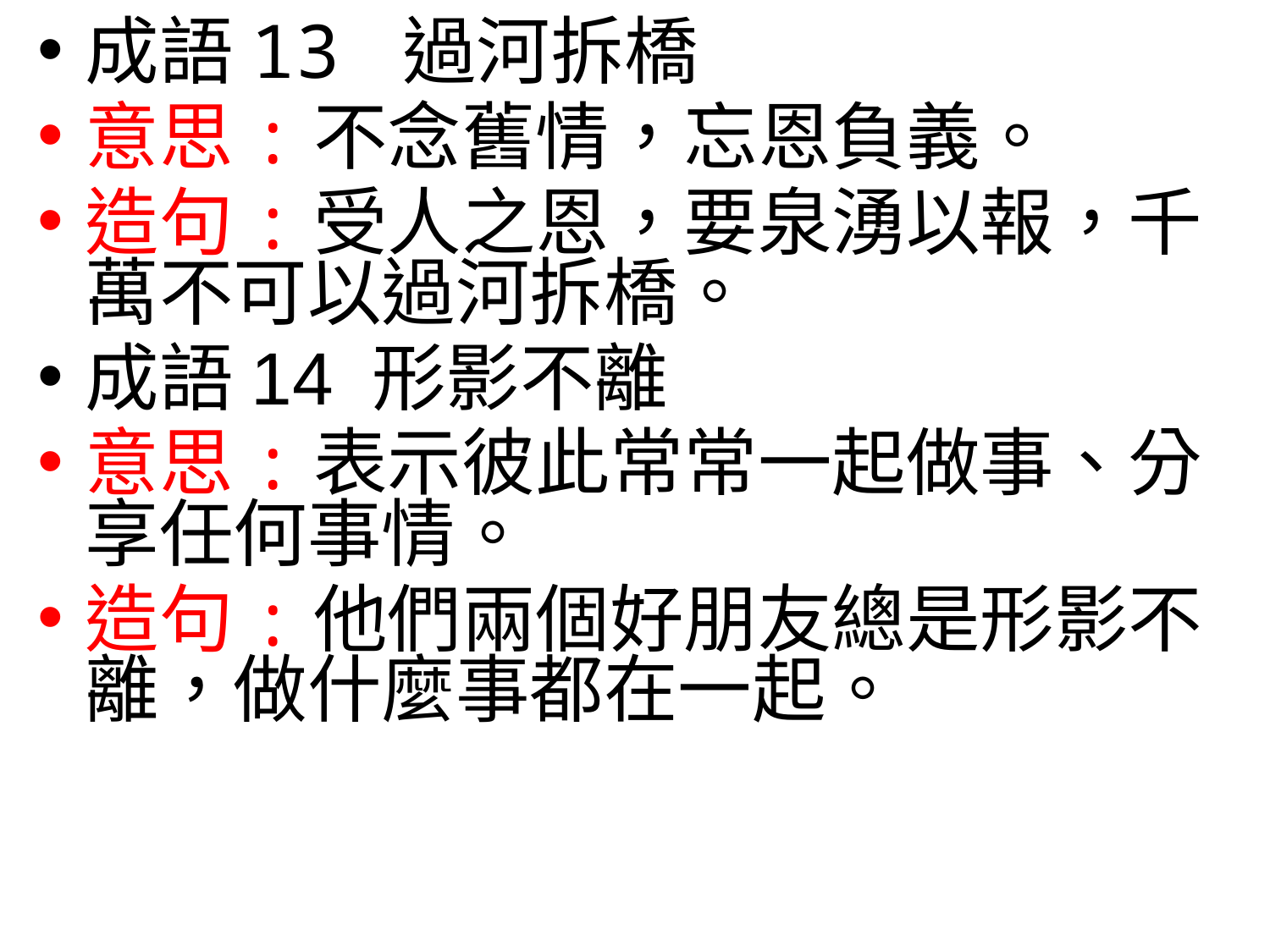

成語13 過河拆橋
意思:不念舊情，忘恩負義。
造句:受人之恩，要泉湧以報，千萬不可以過河拆橋。
成語14 形影不離
意思:表示彼此常常一起做事、分享任何事情。
造句:他們兩個好朋友總是形影不離，做什麼事都在一起。